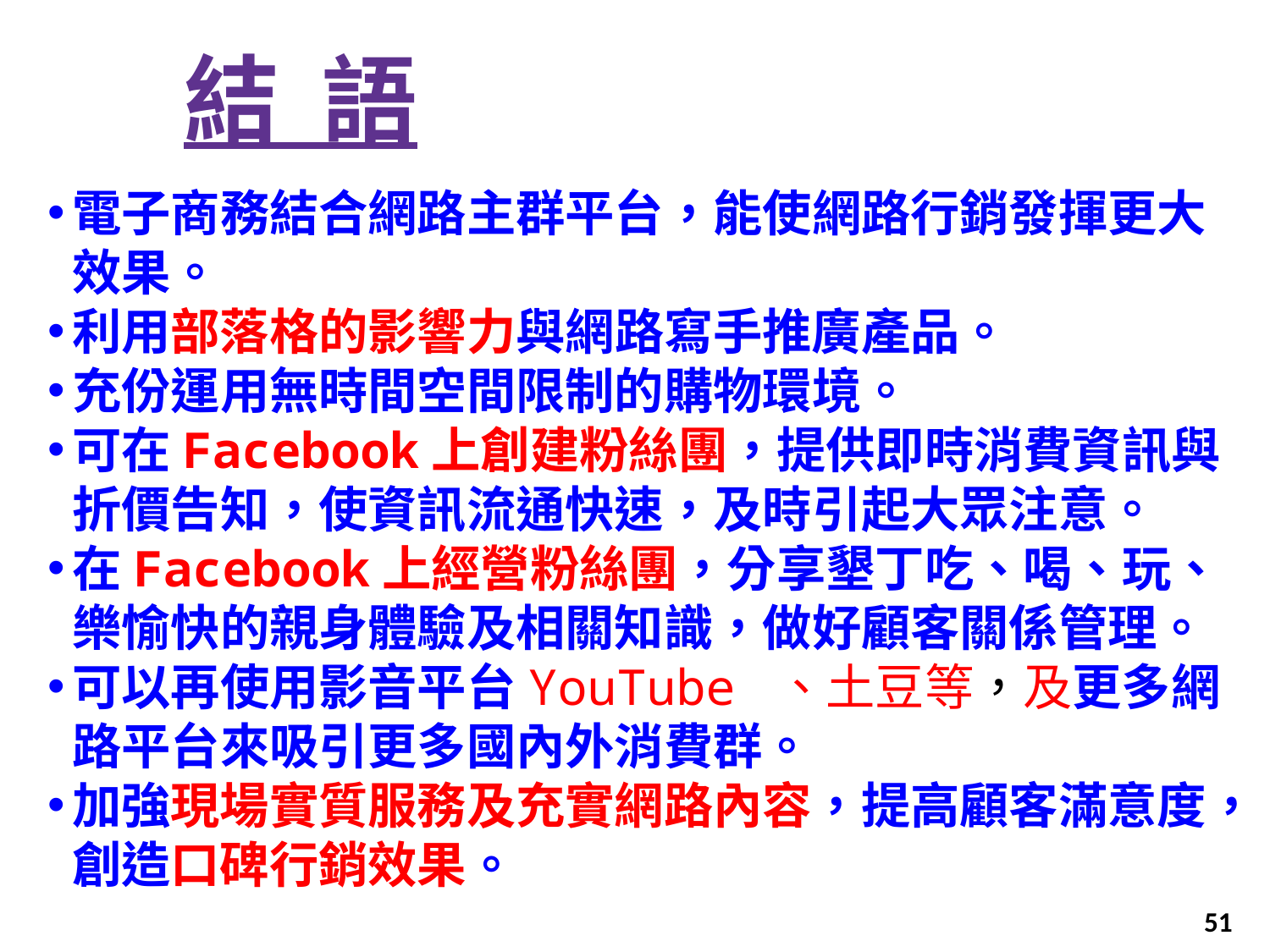

# 結  語

電子商務結合網路主群平台，能使網路行銷發揮更大效果。
利用部落格的影響力與網路寫手推廣產品。
充份運用無時間空間限制的購物環境。
可在Facebook上創建粉絲團，提供即時消費資訊與折價告知，使資訊流通快速，及時引起大眾注意。
在Facebook上經營粉絲團，分享墾丁吃、喝、玩、樂愉快的親身體驗及相關知識，做好顧客關係管理。
可以再使用影音平台YouTube 、土豆等，及更多網路平台來吸引更多國內外消費群。
加強現場實質服務及充實網路內容，提高顧客滿意度，創造口碑行銷效果。
51